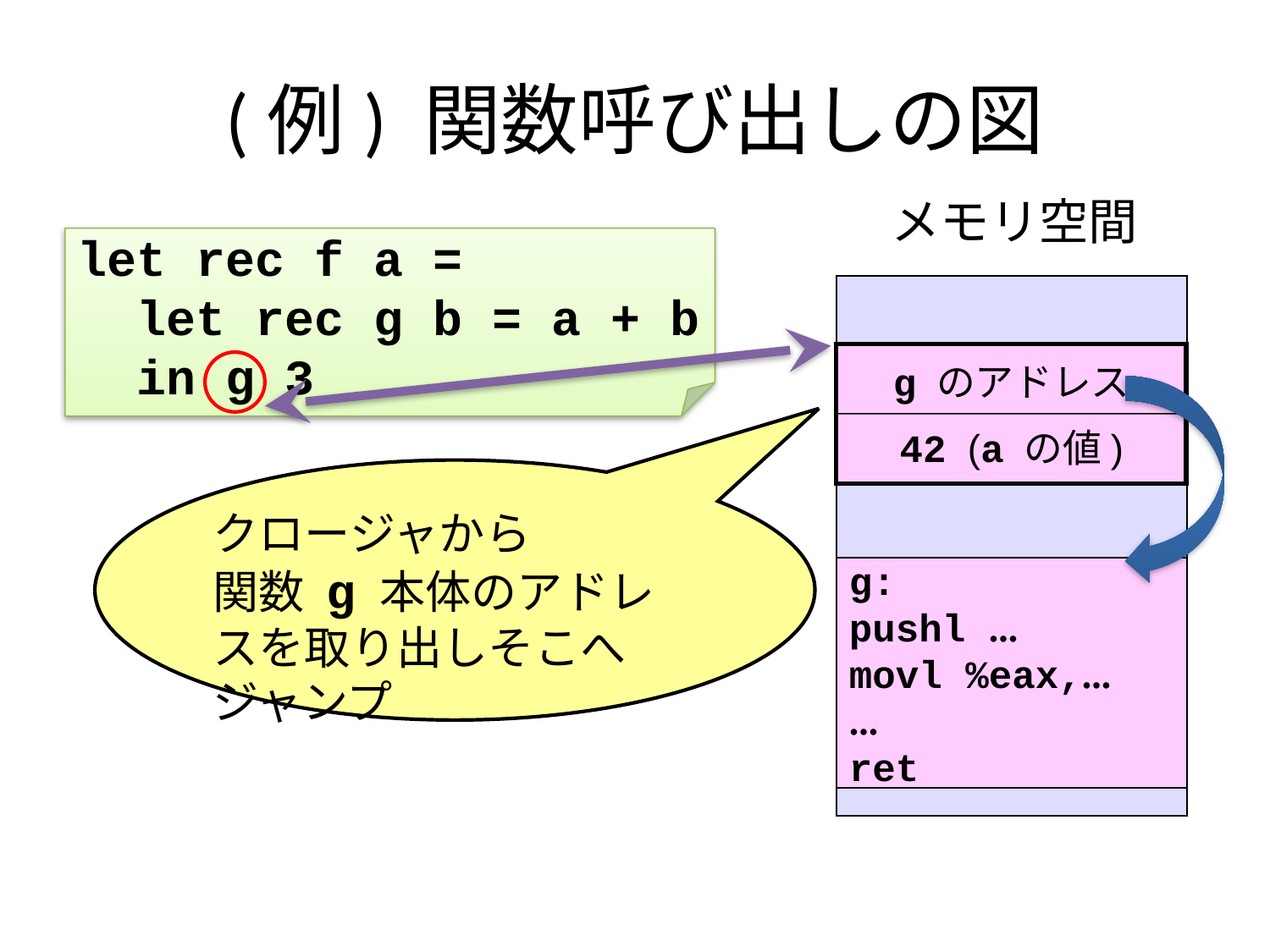

# (例) 関数呼び出しの図
メモリ空間

let rec f a =
  let rec g b = a + b
  in g 3

g のアドレス
42  (a の値)

クロージャから
関数 g 本体のアドレスを取り出しそこへジャンプ
g:
pushl ...
movl %eax,...
...
ret